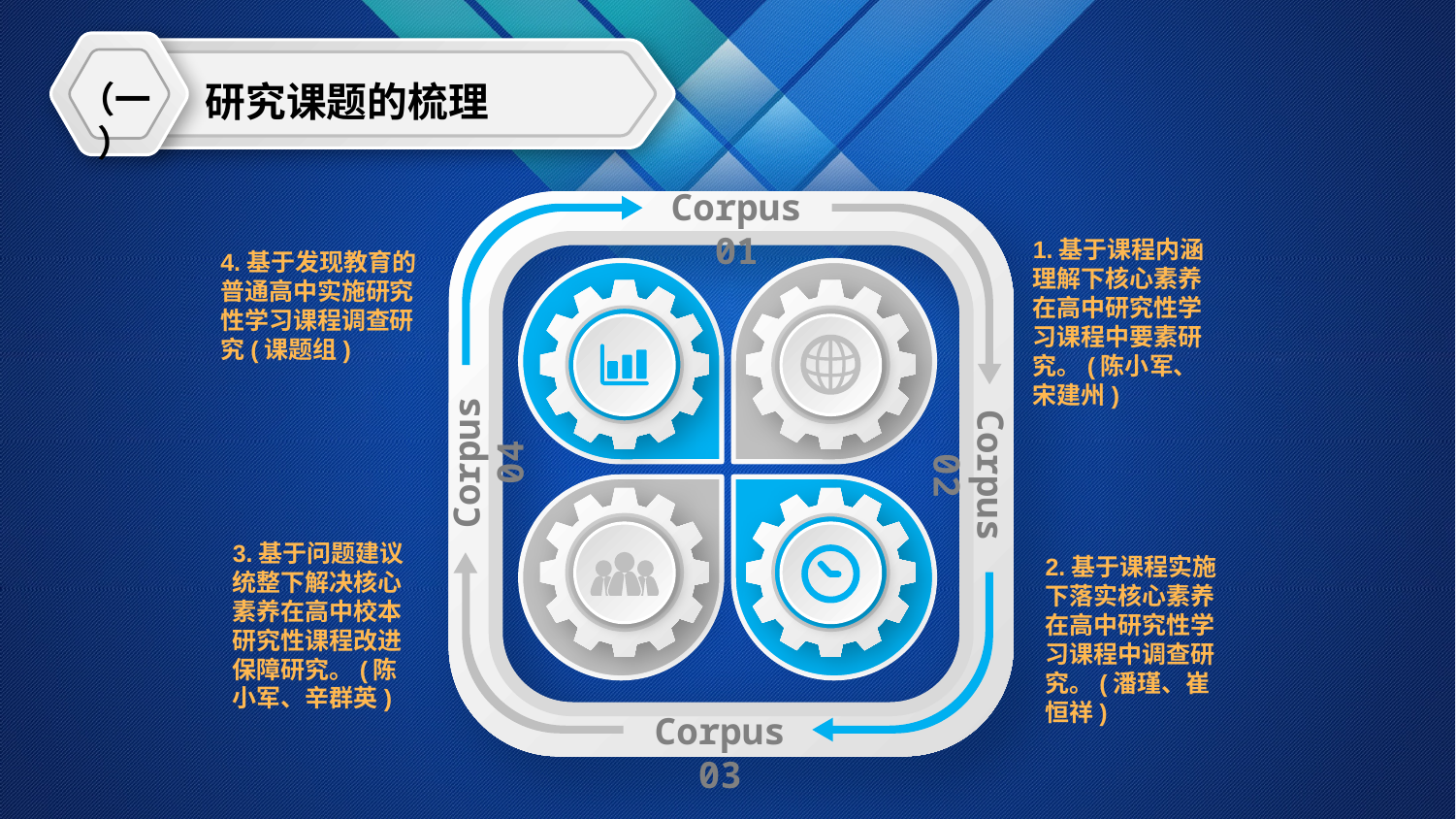

（一）
研究课题的梳理
Corpus 01

1.基于课程内涵理解下核心素养在高中研究性学习课程中要素研究。(陈小军、宋建州)

4.基于发现教育的普通高中实施研究性学习课程调查研究(课题组)

Corpus 04
Corpus 02

3.基于问题建议统整下解决核心素养在高中校本研究性课程改进保障研究。(陈小军、辛群英)
2.基于课程实施下落实核心素养在高中研究性学习课程中调查研究。(潘瑾、崔恒祥)

Corpus 03